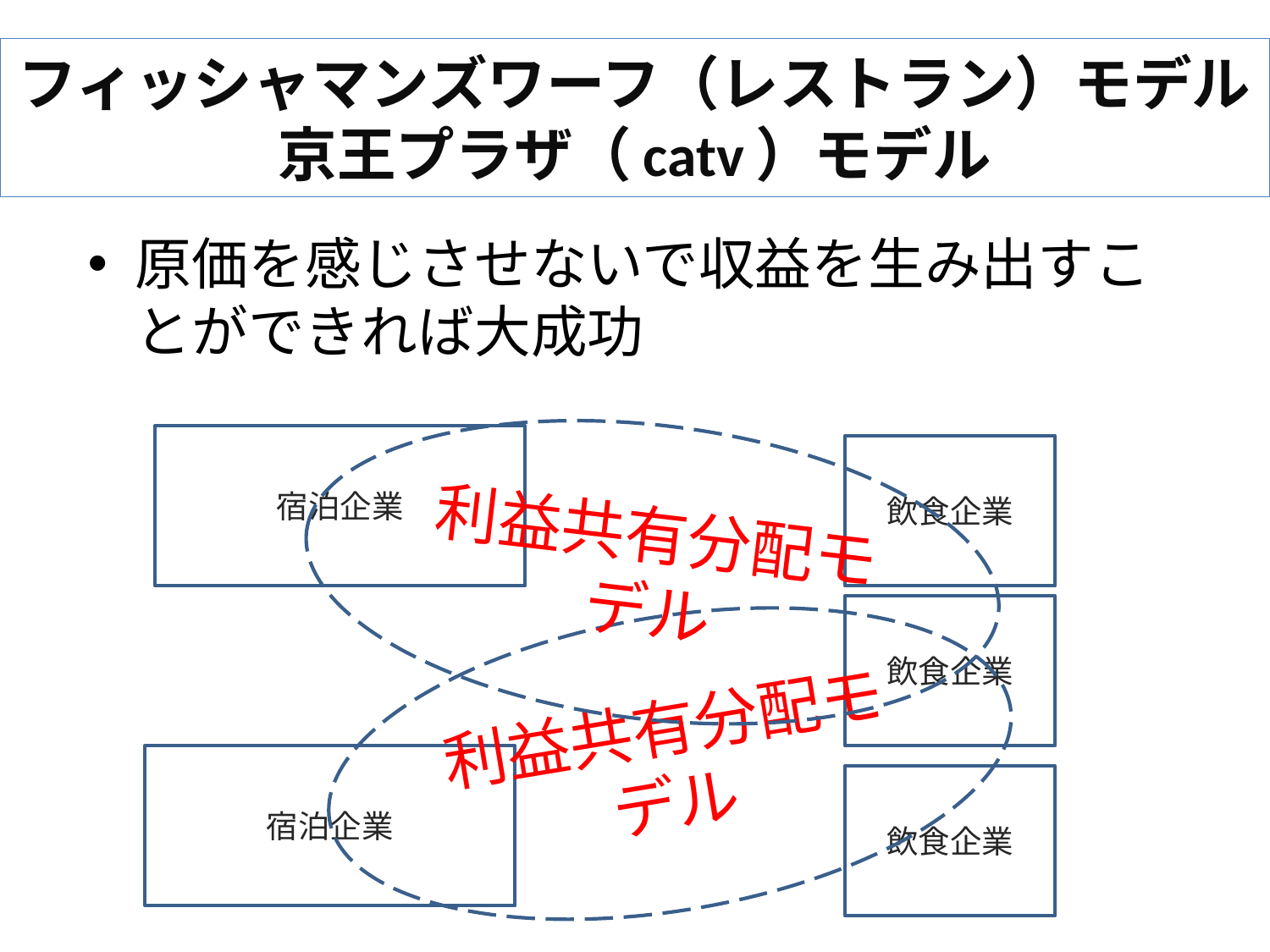

# フィッシャマンズワーフ（レストラン）モデル 京王プラザ（catv）モデル
原価を感じさせないで収益を生み出すことができれば大成功
利益共有分配モデル
宿泊企業
飲食企業
飲食企業
利益共有分配モデル
宿泊企業
飲食企業